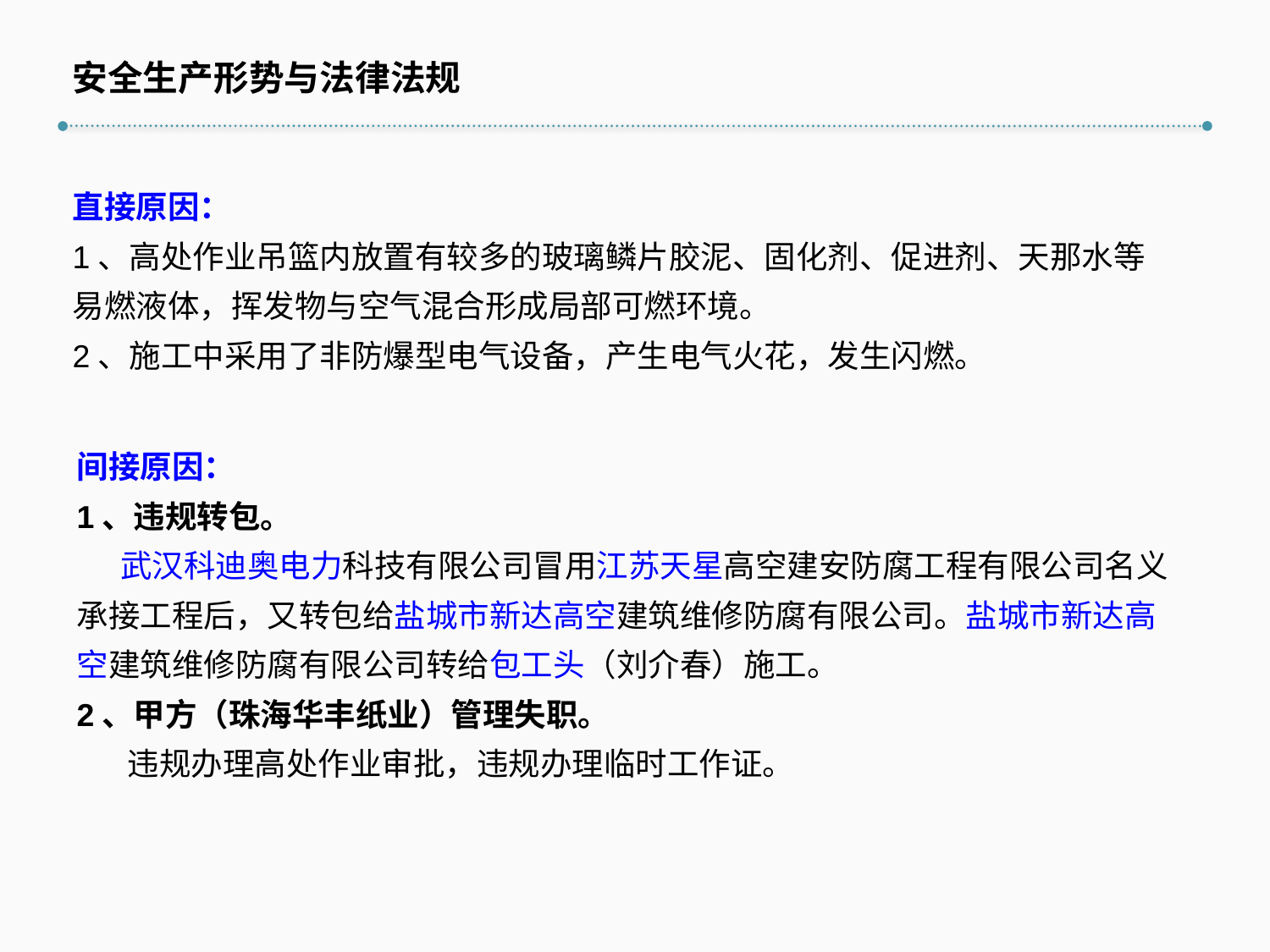

安全生产形势与法律法规
直接原因：
1、高处作业吊篮内放置有较多的玻璃鳞片胶泥、固化剂、促进剂、天那水等易燃液体，挥发物与空气混合形成局部可燃环境。
2、施工中采用了非防爆型电气设备，产生电气火花，发生闪燃。
间接原因：
1、违规转包。
     武汉科迪奥电力科技有限公司冒用江苏天星高空建安防腐工程有限公司名义承接工程后，又转包给盐城市新达高空建筑维修防腐有限公司。盐城市新达高空建筑维修防腐有限公司转给包工头（刘介春）施工。
2、甲方（珠海华丰纸业）管理失职。
      违规办理高处作业审批，违规办理临时工作证。